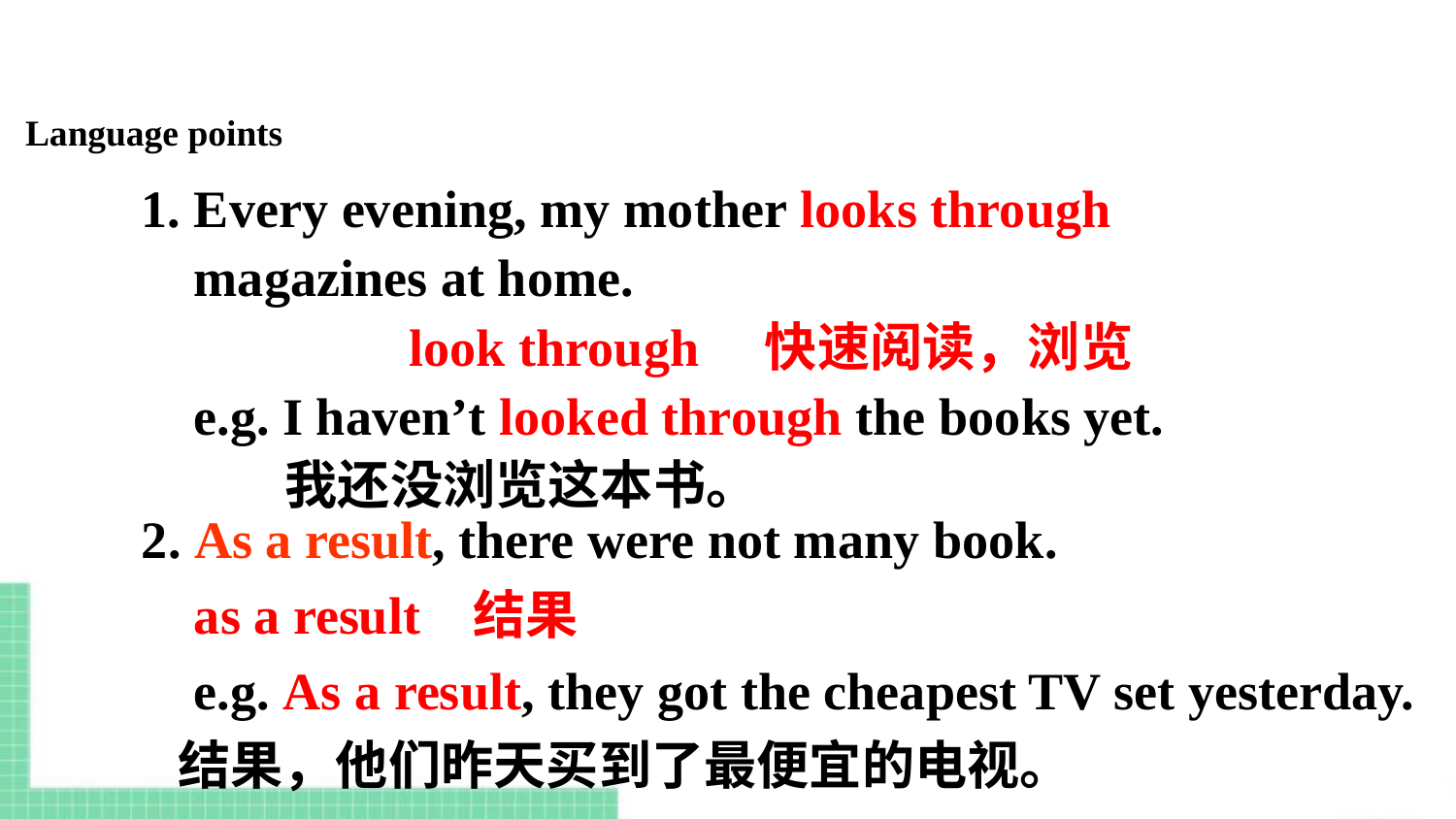

Language points
1. Every evening, my mother looks through
    magazines at home.
    look through    快速阅读，浏览
    e.g. I haven’t looked through the books yet.
           我还没浏览这本书。

2. As a result, there were not many book.
    as a result   结果
    e.g. As a result, they got the cheapest TV set yesterday.
  结果，他们昨天买到了最便宜的电视。